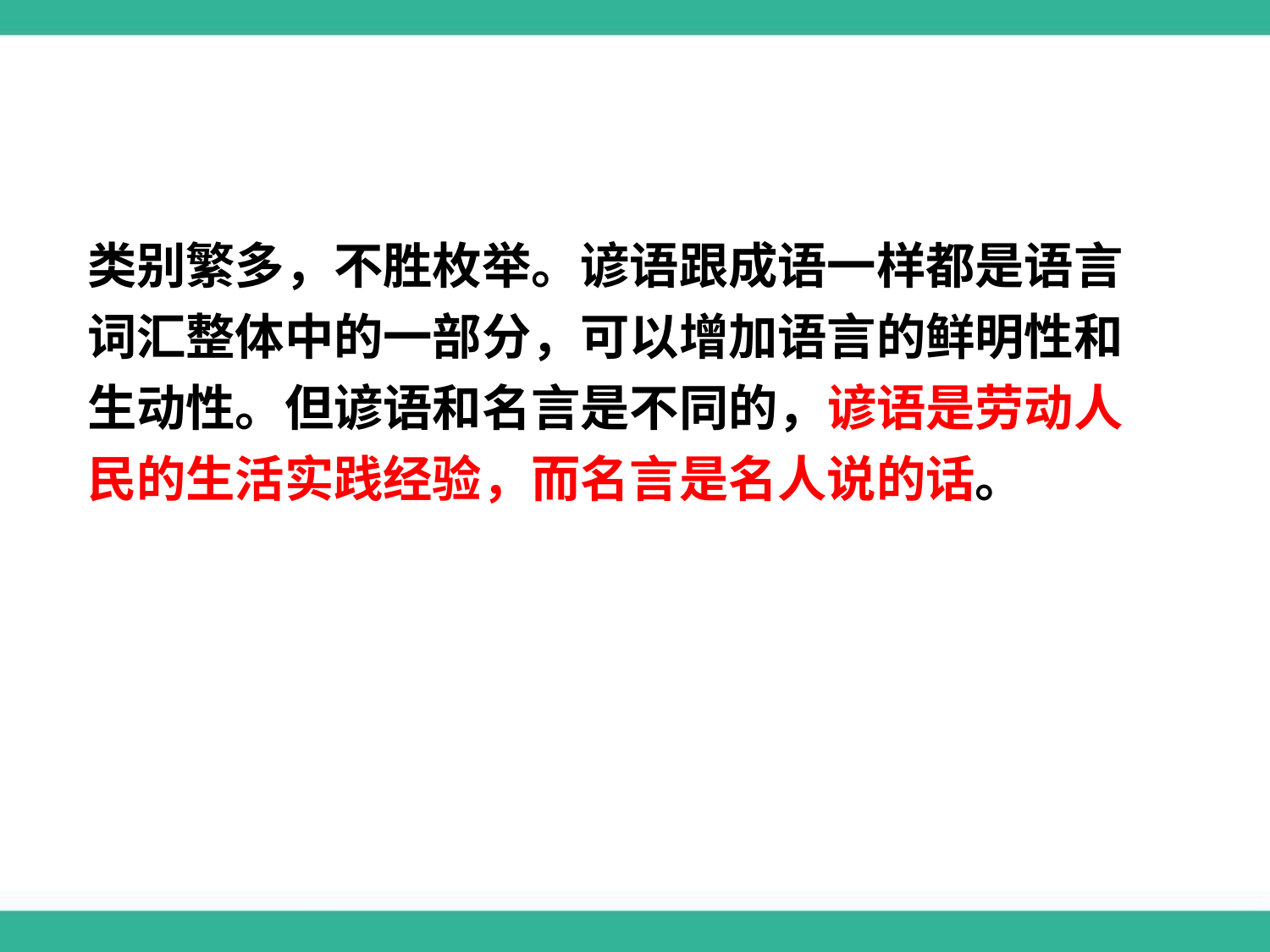

类别繁多，不胜枚举。谚语跟成语一样都是语言词汇整体中的一部分，可以增加语言的鲜明性和生动性。但谚语和名言是不同的，谚语是劳动人民的生活实践经验，而名言是名人说的话。